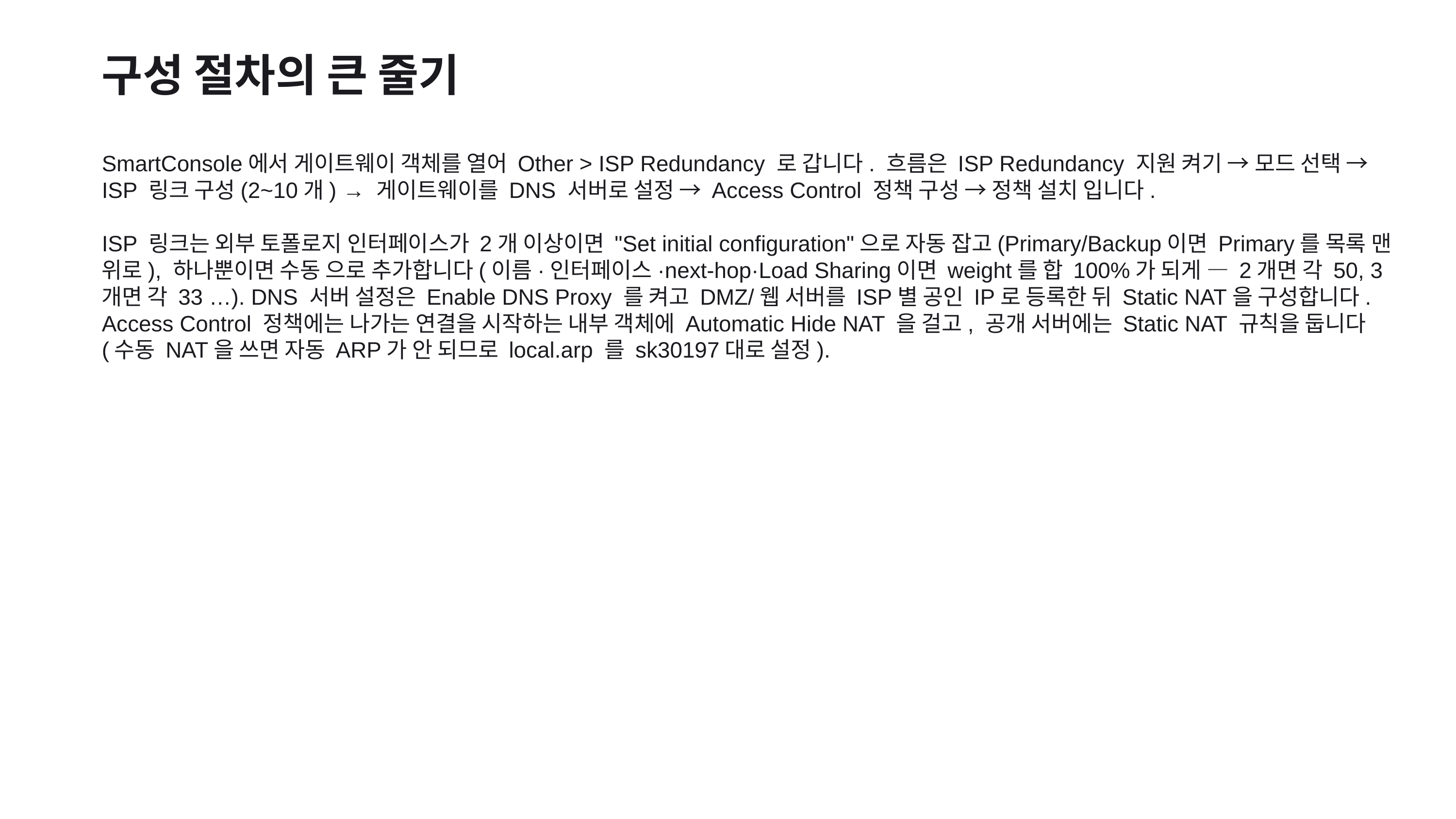

구성 절차의 큰 줄기
SmartConsole에서 게이트웨이 객체를 열어 Other > ISP Redundancy 로 갑니다. 흐름은 ISP Redundancy 지원 켜기 → 모드 선택 → ISP 링크 구성(2~10개) → 게이트웨이를 DNS 서버로 설정 → Access Control 정책 구성 → 정책 설치 입니다.

ISP 링크는 외부 토폴로지 인터페이스가 2개 이상이면 "Set initial configuration"으로 자동 잡고(Primary/Backup이면 Primary를 목록 맨 위로), 하나뿐이면 수동 으로 추가합니다(이름·인터페이스·next-hop·Load Sharing이면 weight를 합 100%가 되게 — 2개면 각 50, 3개면 각 33 …). DNS 서버 설정은 Enable DNS Proxy 를 켜고 DMZ/웹 서버를 ISP별 공인 IP로 등록한 뒤 Static NAT을 구성합니다. Access Control 정책에는 나가는 연결을 시작하는 내부 객체에 Automatic Hide NAT 을 걸고, 공개 서버에는 Static NAT 규칙을 둡니다(수동 NAT을 쓰면 자동 ARP가 안 되므로 local.arp 를 sk30197대로 설정).